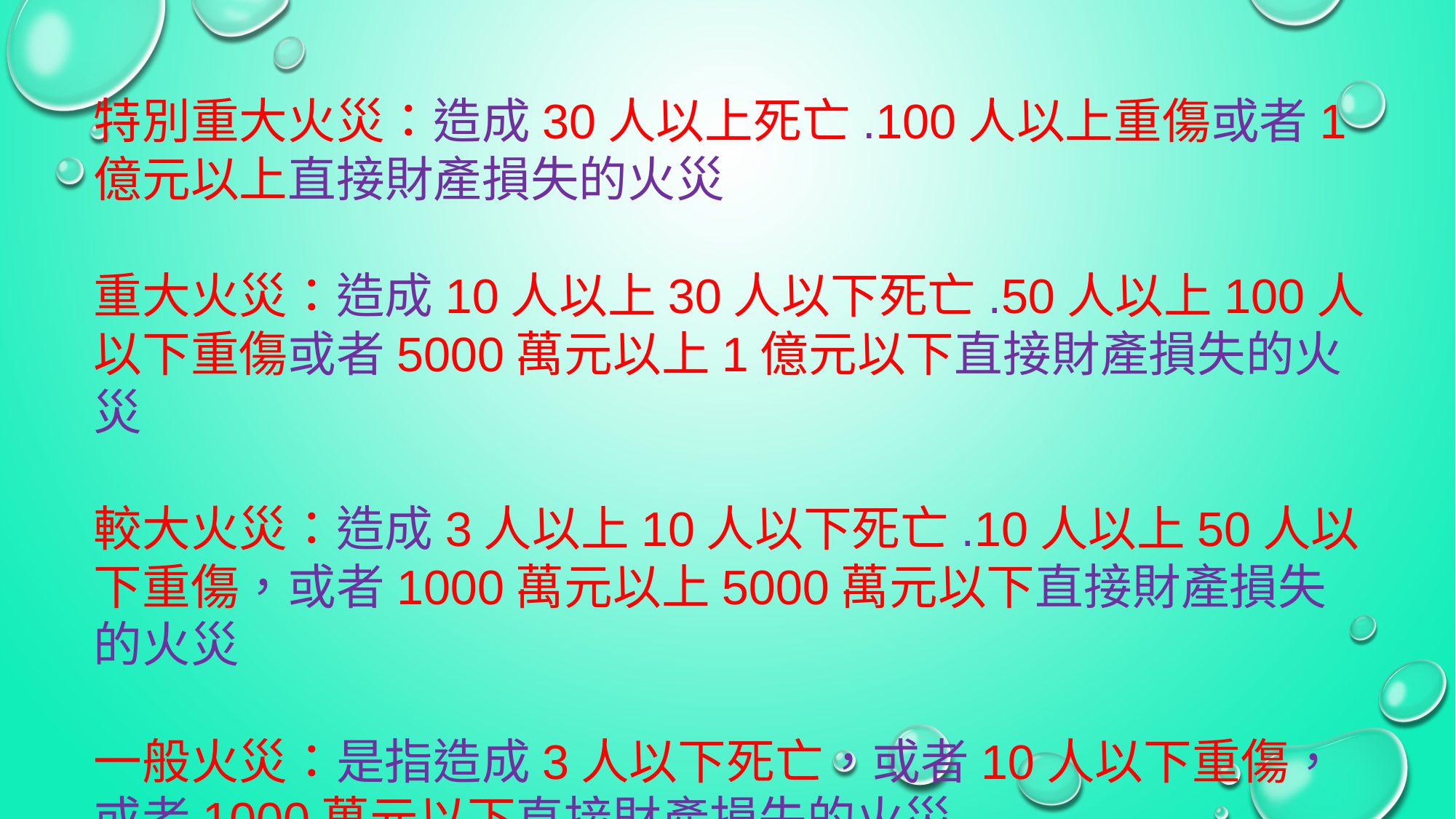

特別重大火災：造成30人以上死亡.100人以上重傷或者1億元以上直接財產損失的火災

重大火災：造成10人以上30人以下死亡.50人以上100人以下重傷或者5000萬元以上1億元以下直接財產損失的火災

較大火災：造成3人以上10人以下死亡.10人以上50人以下重傷，或者1000萬元以上5000萬元以下直接財產損失的火災

一般火災：是指造成3人以下死亡，或者10人以下重傷，或者1000萬元以下直接財產損失的火災